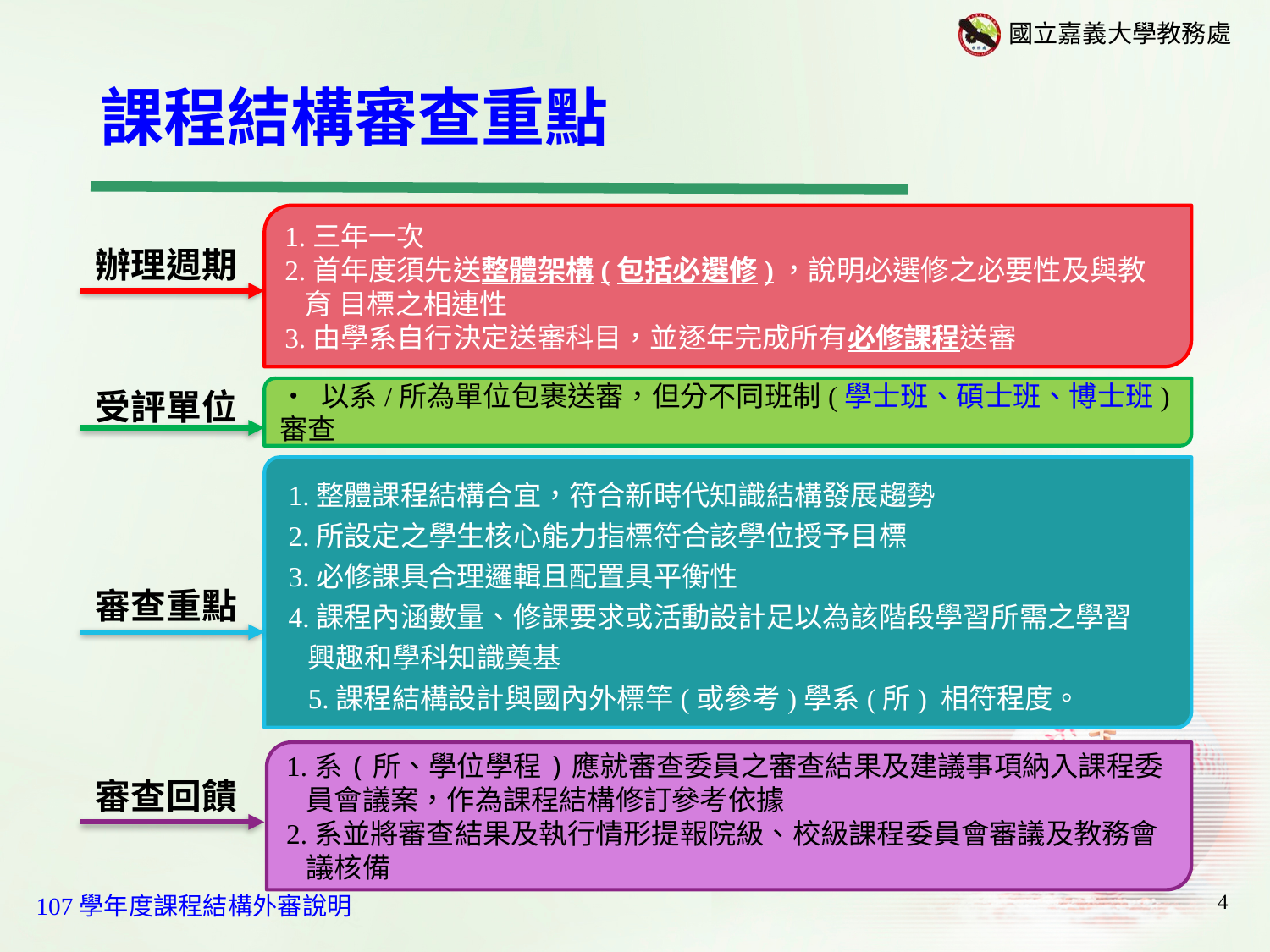

課程結構審查重點
1.三年一次
2.首年度須先送整體架構(包括必選修)，說明必選修之必要性及與教育 目標之相連性
3.由學系自行決定送審科目，並逐年完成所有必修課程送審
辦理週期
• 以系/所為單位包裹送審，但分不同班制(學士班、碩士班、博士班)審查
受評單位
 1.整體課程結構合宜，符合新時代知識結構發展趨勢
 2.所設定之學生核心能力指標符合該學位授予目標
 3.必修課具合理邏輯且配置具平衡性
 4.課程內涵數量、修課要求或活動設計足以為該階段學習所需之學習
興趣和學科知識奠基
5.課程結構設計與國內外標竿(或參考)學系(所) 相符程度。
審查重點
1.系(所、學位學程)應就審查委員之審查結果及建議事項納入課程委員會議案，作為課程結構修訂參考依據
2.系並將審查結果及執行情形提報院級、校級課程委員會審議及教務會議核備
審查回饋
4